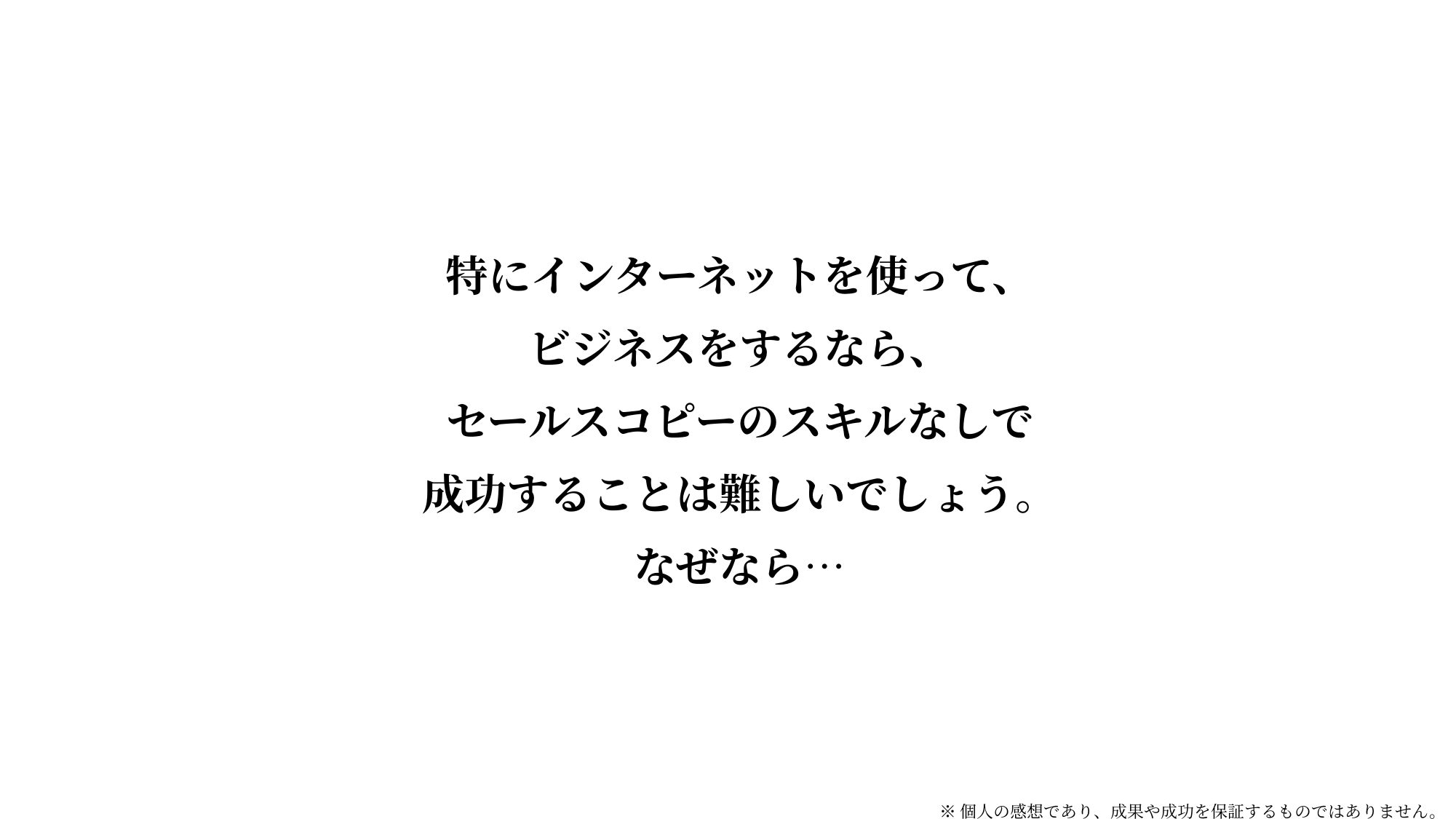

特にインターネットを使って、
ビジネスをするなら、
セールスコピーのスキルなしで
成功することは難しいでしょう。
なぜなら…
※個人の感想であり、成果や成功を保証するものではありません。